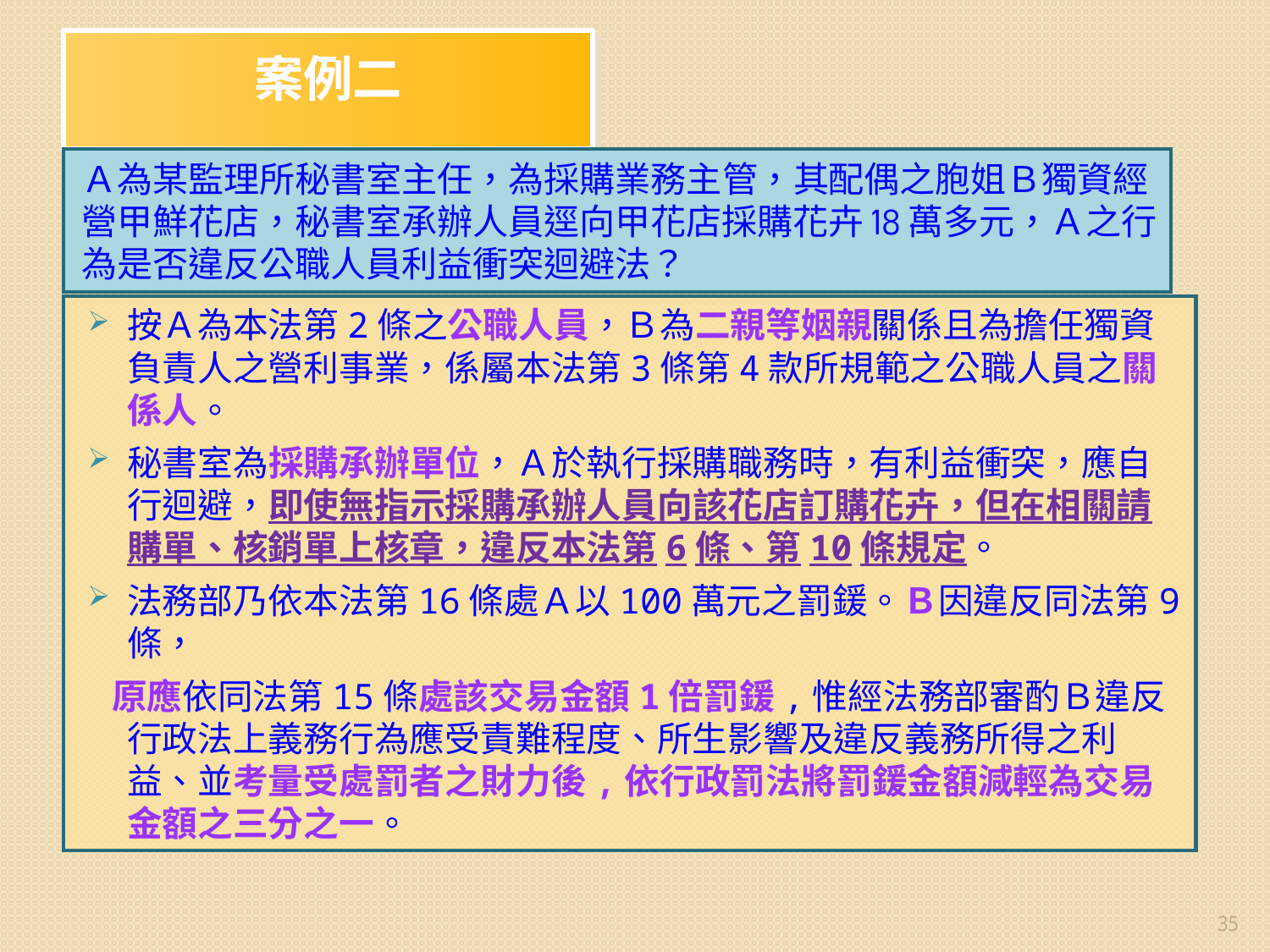

# 案例二
Ａ為某監理所秘書室主任，為採購業務主管，其配偶之胞姐Ｂ獨資經營甲鮮花店，秘書室承辦人員逕向甲花店採購花卉18萬多元，Ａ之行為是否違反公職人員利益衝突迴避法？
按Ａ為本法第2條之公職人員，Ｂ為二親等姻親關係且為擔任獨資負責人之營利事業，係屬本法第3條第4款所規範之公職人員之關係人。
秘書室為採購承辦單位，Ａ於執行採購職務時，有利益衝突，應自行迴避，即使無指示採購承辦人員向該花店訂購花卉，但在相關請購單、核銷單上核章，違反本法第6條、第10條規定。
法務部乃依本法第16條處Ａ以100萬元之罰鍰。Ｂ因違反同法第9條，
  原應依同法第15條處該交易金額1倍罰鍰,惟經法務部審酌Ｂ違反行政法上義務行為應受責難程度、所生影響及違反義務所得之利益、並考量受處罰者之財力後,依行政罰法將罰鍰金額減輕為交易金額之三分之一。
35